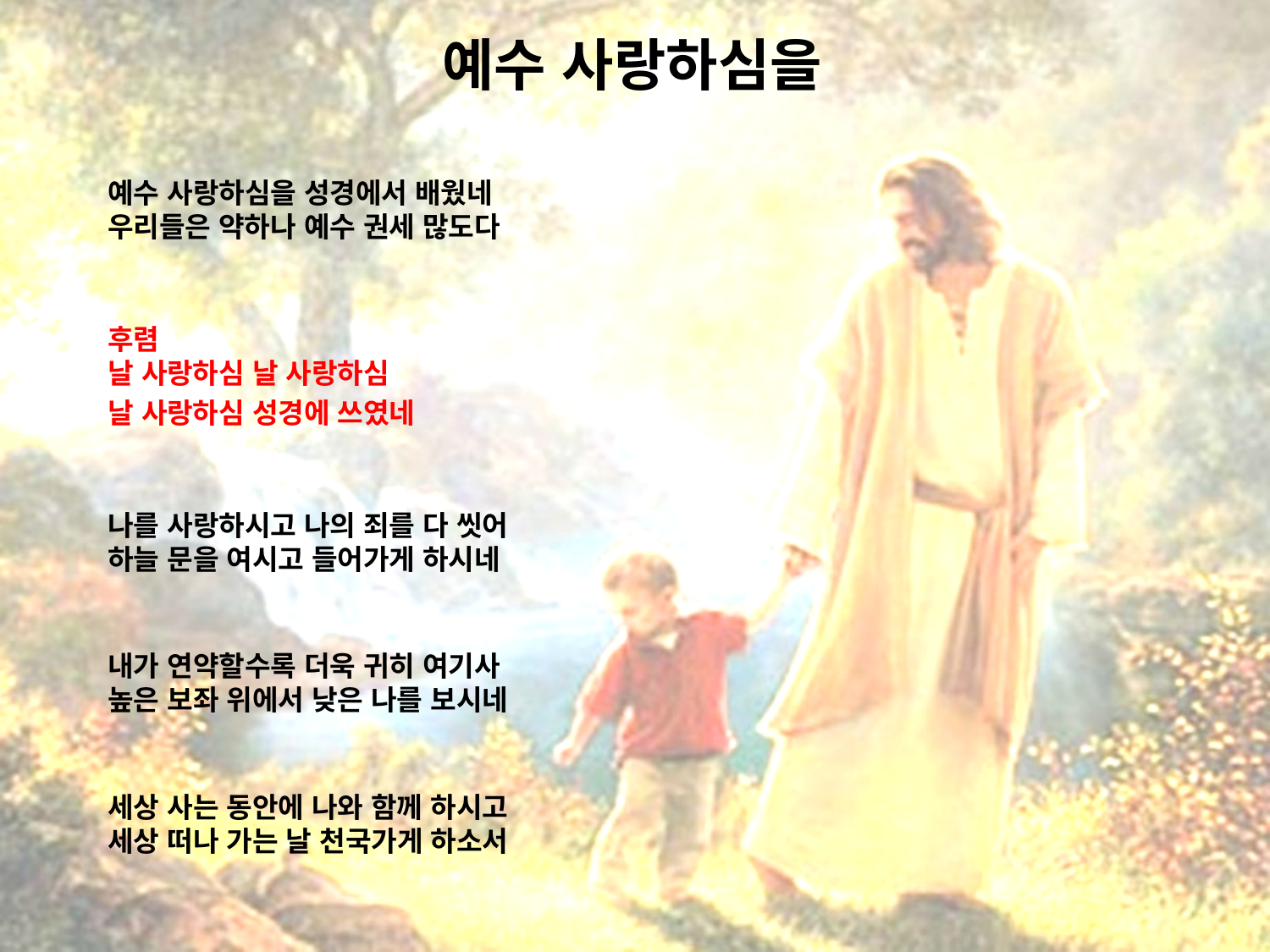

# 예수 사랑하심을
예수 사랑하심을 성경에서 배웠네
우리들은 약하나 예수 권세 많도다

후렴
날 사랑하심 날 사랑하심
날 사랑하심 성경에 쓰였네

나를 사랑하시고 나의 죄를 다 씻어
하늘 문을 여시고 들어가게 하시네
내가 연약할수록 더욱 귀히 여기사
높은 보좌 위에서 낮은 나를 보시네
세상 사는 동안에 나와 함께 하시고
세상 떠나 가는 날 천국가게 하소서